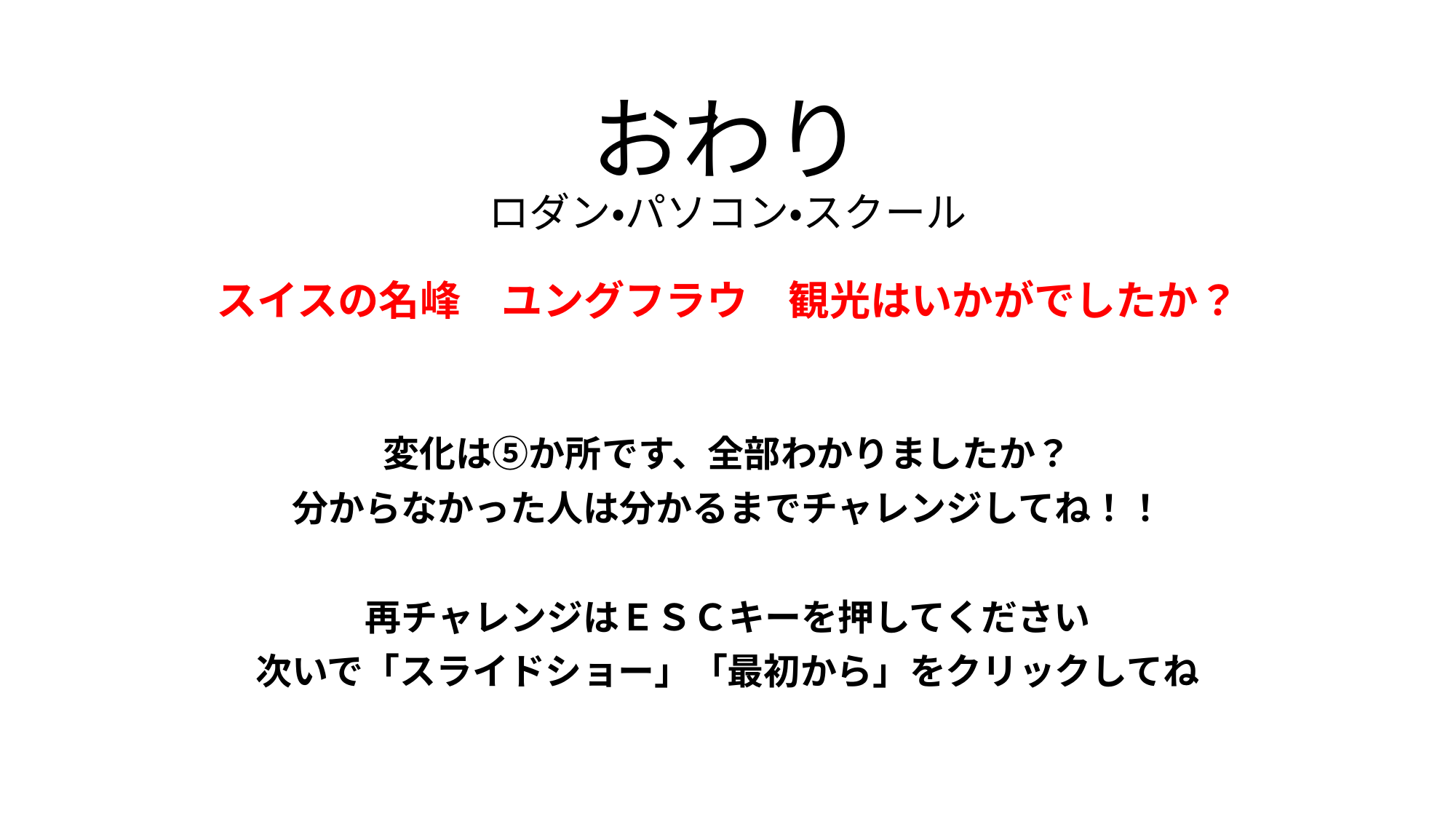

# おわり ロダン・パソコン・スクール スイスの名峰　ユングフラウ　観光はいかがでしたか？
変化は⑤か所です、全部わかりましたか？
分からなかった人は分かるまでチャレンジしてね！！

再チャレンジはＥＳＣキーを押してください
次いで「スライドショー」「最初から」をクリックしてね